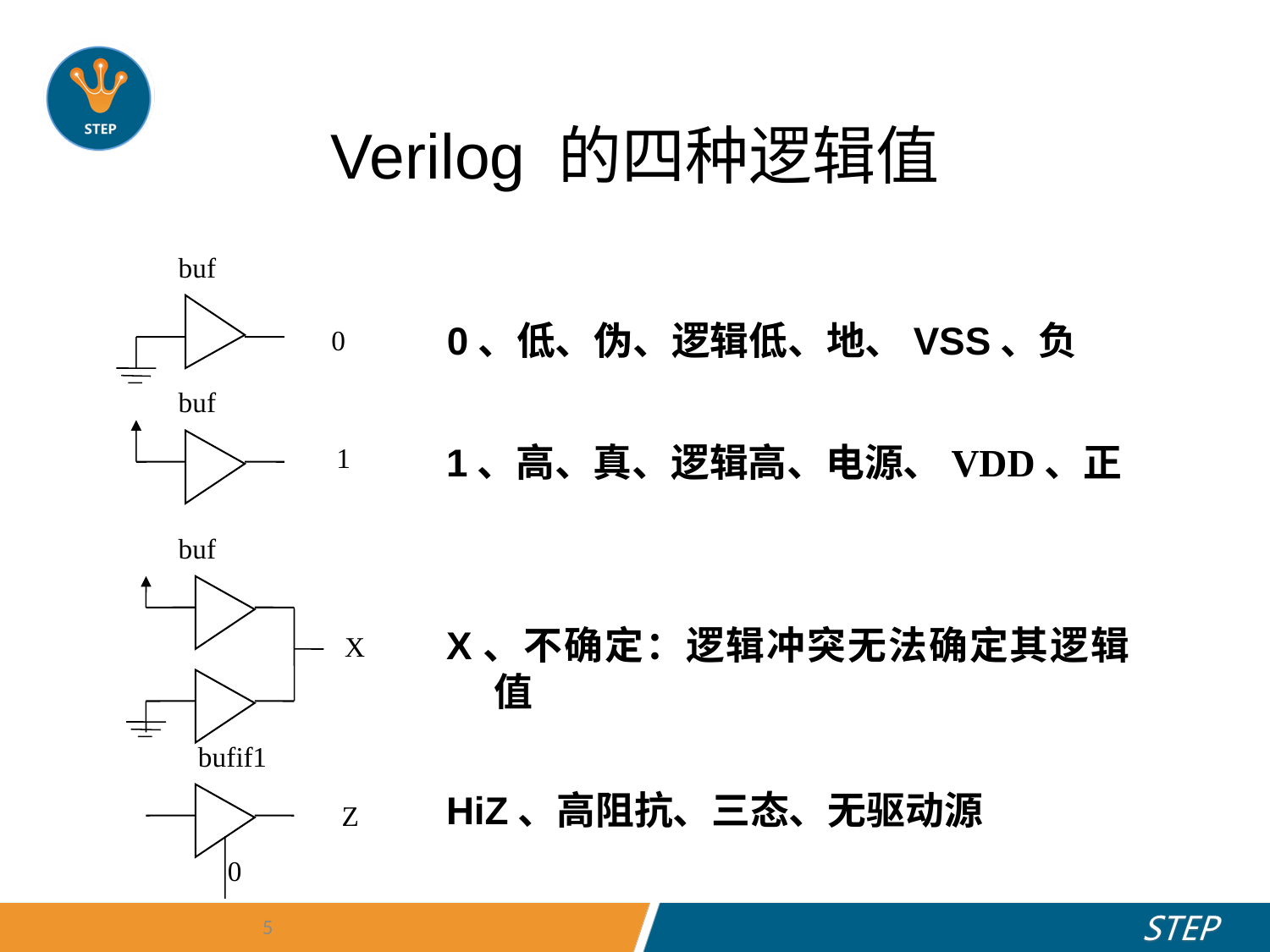

# Verilog 的四种逻辑值
buf

0

buf

1
buf

X

bufif1

Z

0
0、低、伪、逻辑低、地、VSS、负
1、高、真、逻辑高、电源、VDD、正
X、不确定：逻辑冲突无法确定其逻辑值
HiZ、高阻抗、三态、无驱动源
5